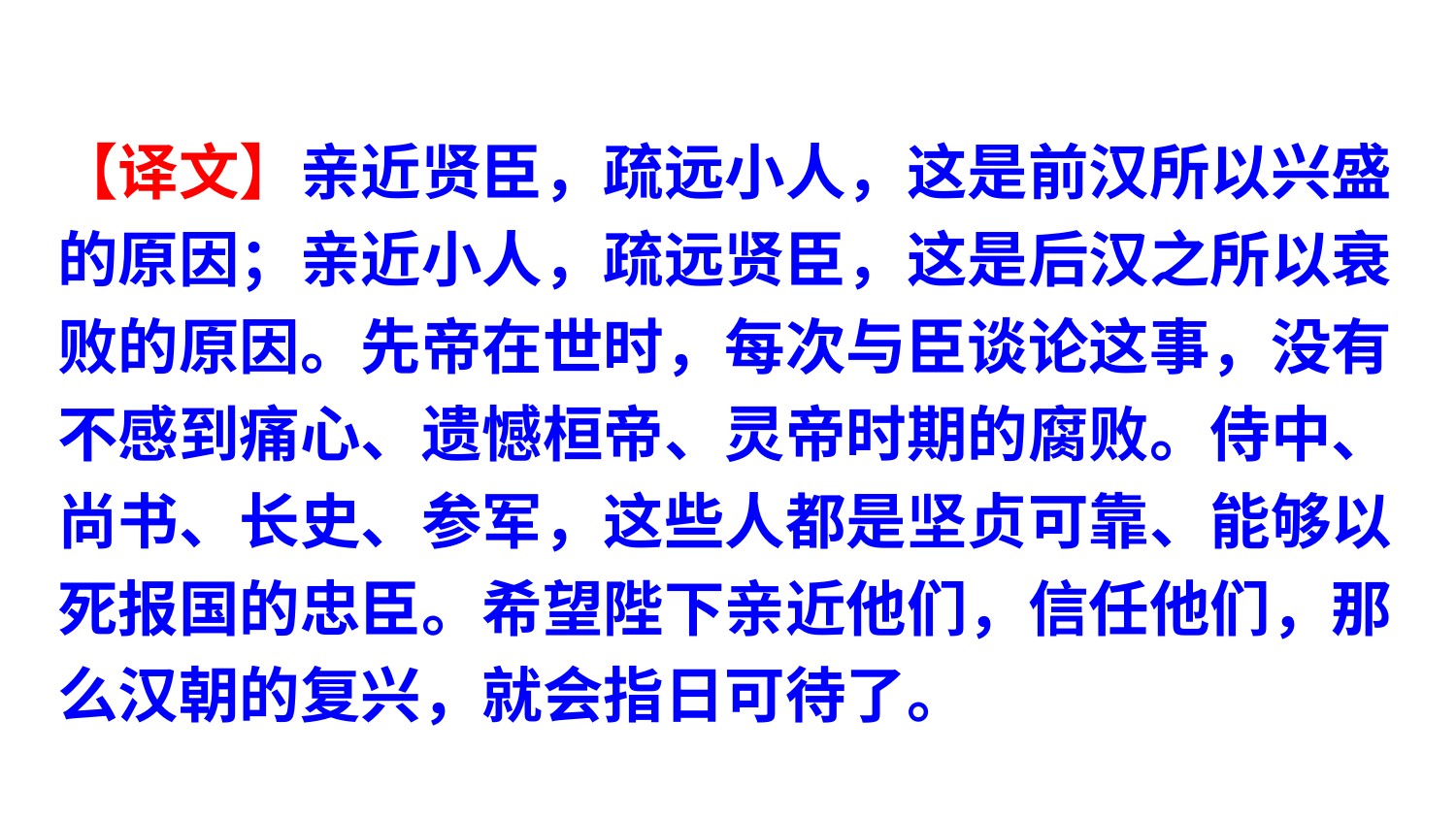

【译文】亲近贤臣，疏远小人，这是前汉所以兴盛的原因；亲近小人，疏远贤臣，这是后汉之所以衰败的原因。先帝在世时，每次与臣谈论这事，没有不感到痛心、遗憾桓帝、灵帝时期的腐败。侍中、尚书、长史、参军，这些人都是坚贞可靠、能够以死报国的忠臣。希望陛下亲近他们，信任他们，那么汉朝的复兴，就会指日可待了。